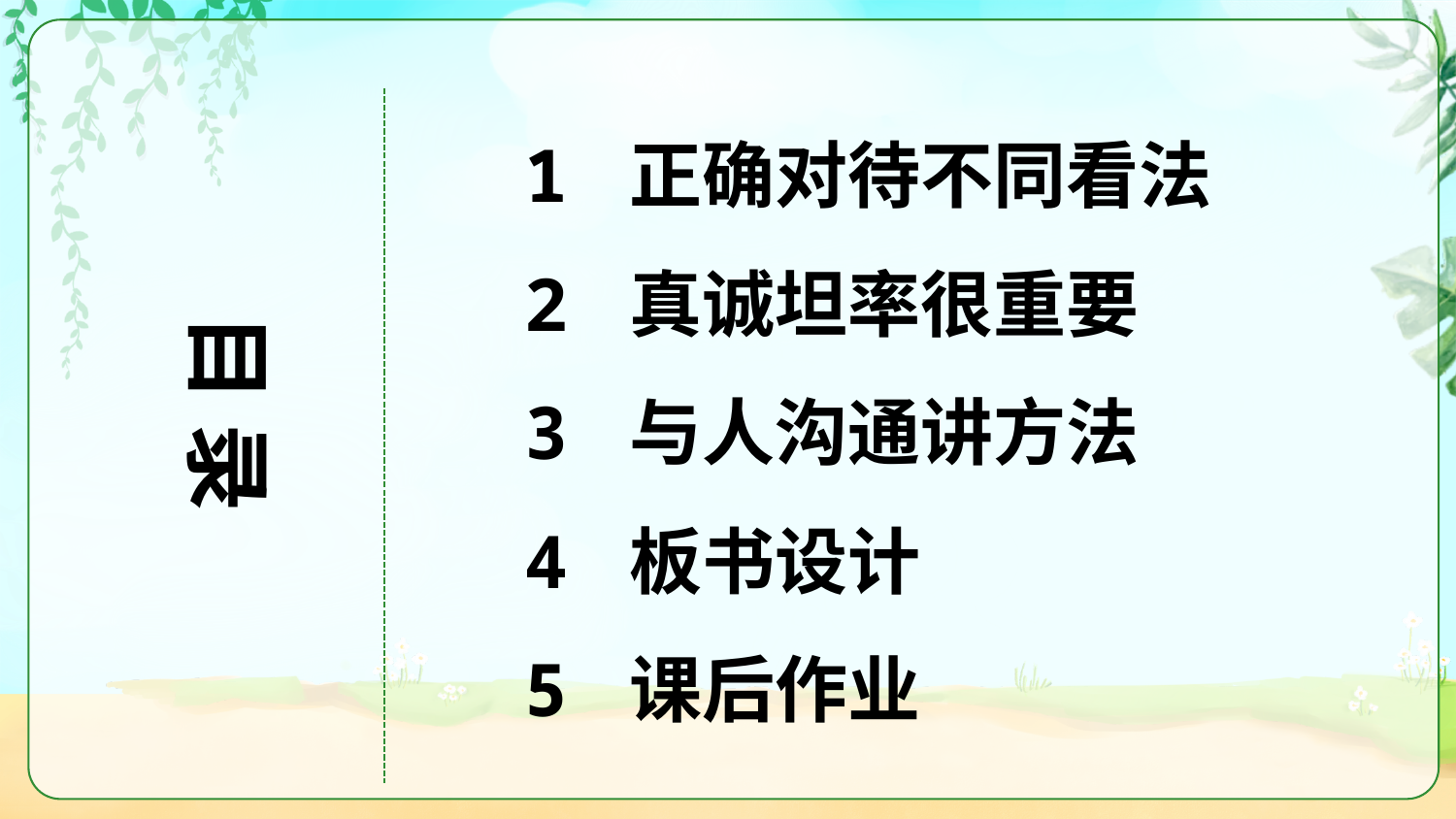

1 正确对待不同看法
2 真诚坦率很重要
目 录
3 与人沟通讲方法
4 板书设计
5 课后作业